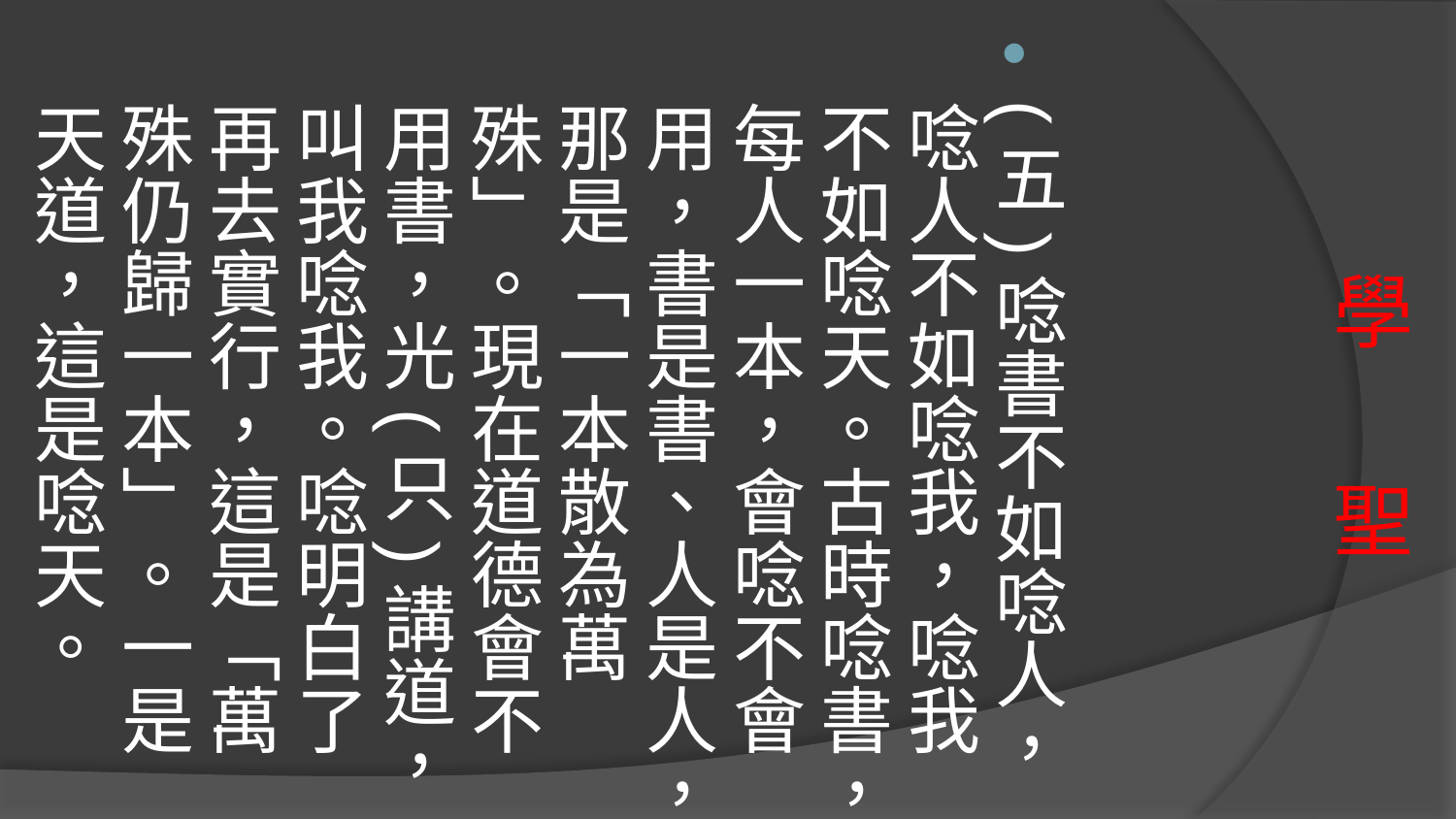

(五)唸書不如唸人，唸人不如唸我，唸我不如唸天。古時唸書，每人一本，會唸不會用，書是書、人是人，那是「一本散為萬殊」。現在道德會不用書，光(只)講道，叫我唸我。唸明白了再去實行，這是「萬殊仍歸一本」。一是天道，這是唸天。
# 學       聖